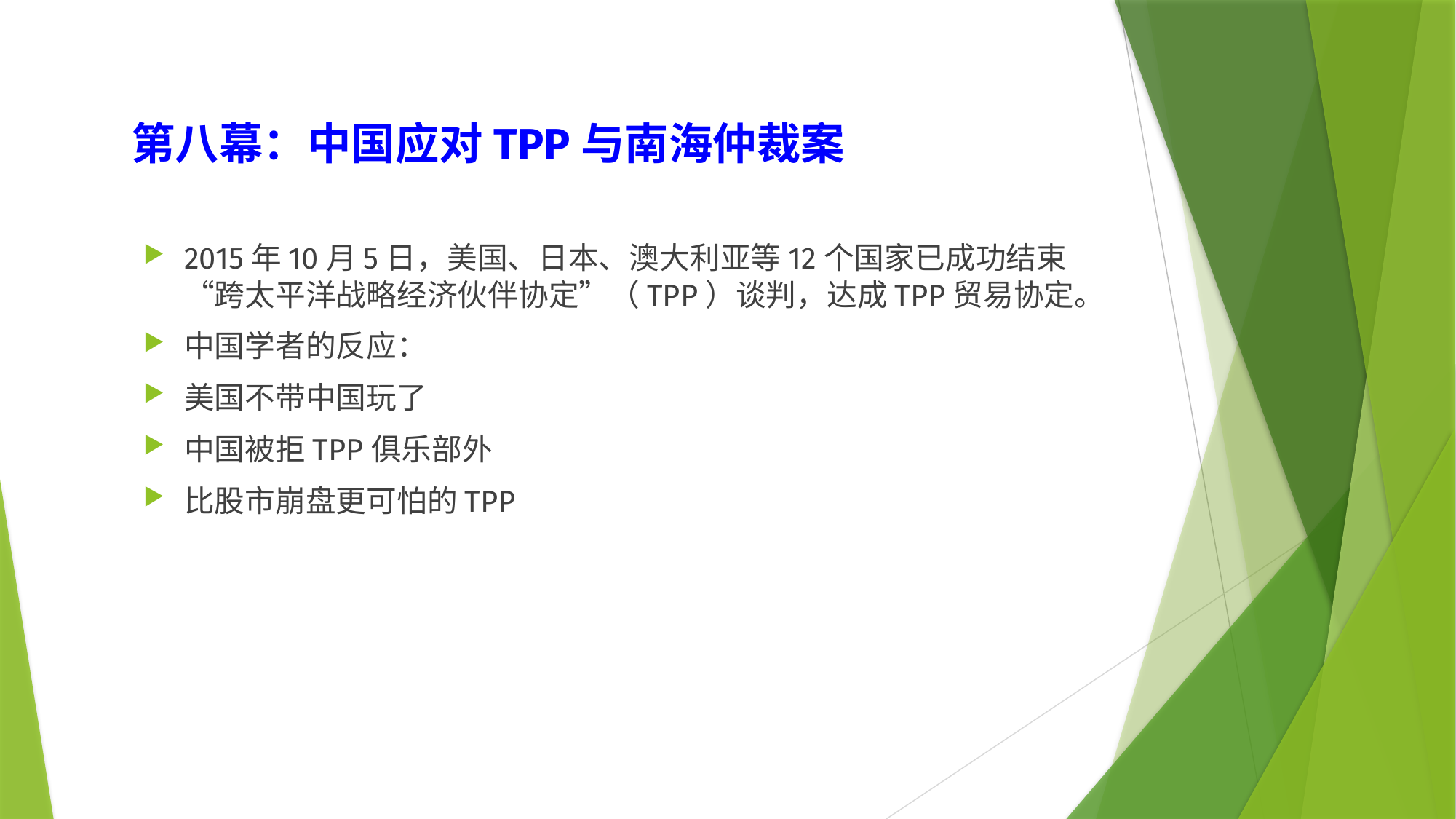

第八幕：中国应对TPP与南海仲裁案
2015年10月5日，美国、日本、澳大利亚等12个国家已成功结束“跨太平洋战略经济伙伴协定”（TPP）谈判，达成TPP贸易协定。
中国学者的反应：
美国不带中国玩了
中国被拒TPP俱乐部外
比股市崩盘更可怕的TPP